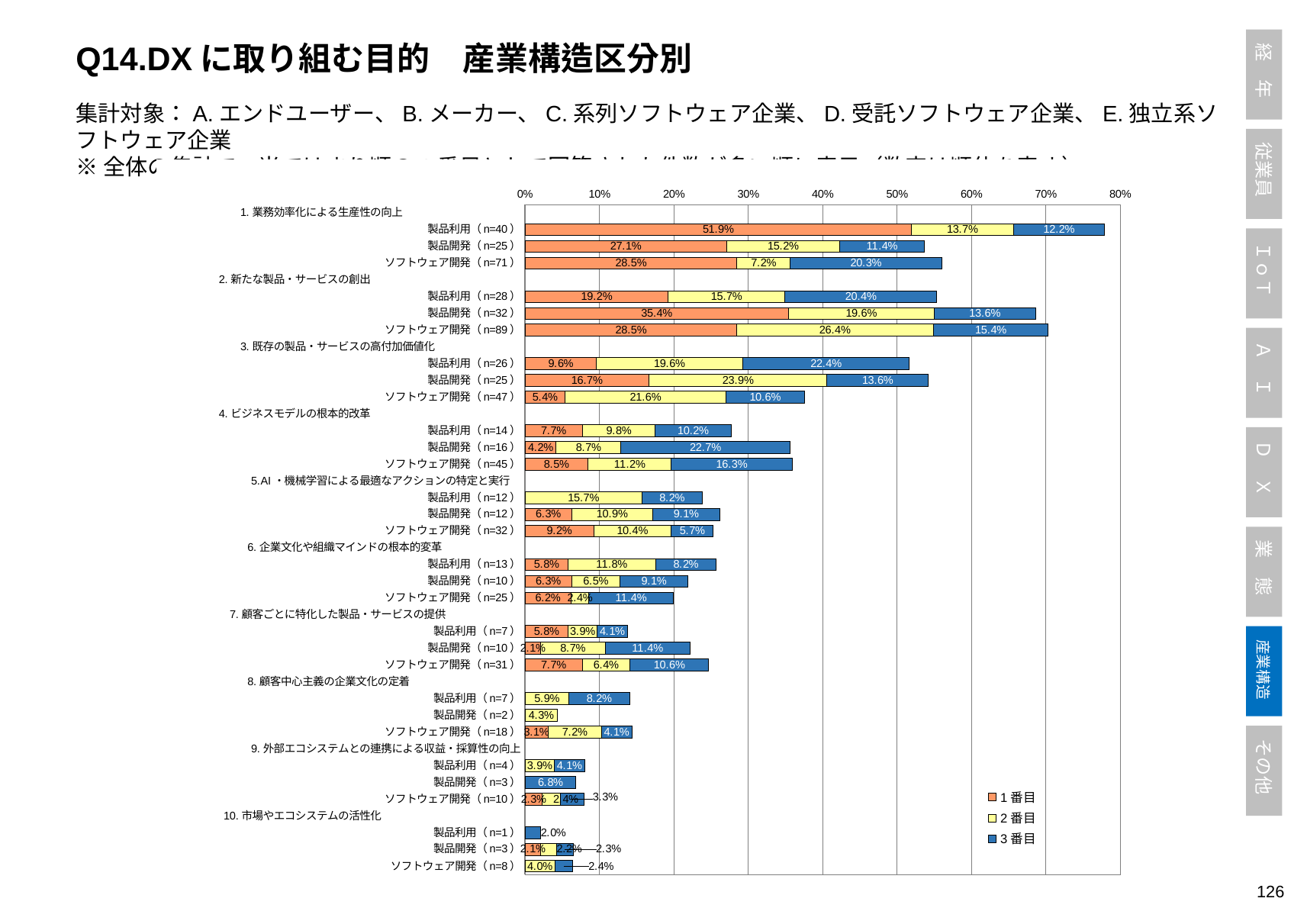

Q14.DXに取り組む目的　産業構造区分別
集計対象：A.エンドユーザー、B.メーカー、C.系列ソフトウェア企業、D.受託ソフトウェア企業、E.独立系ソフトウェア企業
※全体の集計で、当てはまり順の1番目として回答された件数が多い順に表示（数字は順位を表す）

### Chart

| Category | 1番目 | 2番目 | 3番目 |
|---|---|---|---|
| 1.業務効率化による生産性の向上　　　　　　　　　　　 | None | None | None |
| 製品利用（n=40） | 0.5192307692307693 | 0.13725490196078433 | 0.12244897959183673 |
| 製品開発（n=25） | 0.2708333333333333 | 0.15217391304347827 | 0.11363636363636363 |
| ソフトウェア開発（n=71） | 0.2846153846153846 | 0.072 | 0.2032520325203252 |
| 2.新たな製品・サービスの創出　　　　　　　　　　　　　　 | None | None | None |
| 製品利用（n=28） | 0.19230769230769232 | 0.1568627450980392 | 0.20408163265306123 |
| 製品開発（n=32） | 0.3541666666666667 | 0.1956521739130435 | 0.13636363636363635 |
| ソフトウェア開発（n=89） | 0.2846153846153846 | 0.264 | 0.15447154471544716 |
| 3.既存の製品・サービスの高付加価値化　　　　　　　　 | None | None | None |
| 製品利用（n=26） | 0.09615384615384616 | 0.19607843137254902 | 0.22448979591836735 |
| 製品開発（n=25） | 0.16666666666666666 | 0.2391304347826087 | 0.13636363636363635 |
| ソフトウェア開発（n=47） | 0.05384615384615385 | 0.216 | 0.10569105691056911 |
| 4.ビジネスモデルの根本的改革　　　　　　　　　　　　　　 | None | None | None |
| 製品利用（n=14） | 0.07692307692307693 | 0.09803921568627451 | 0.10204081632653061 |
| 製品開発（n=16） | 0.041666666666666664 | 0.08695652173913043 | 0.22727272727272727 |
| ソフトウェア開発（n=45） | 0.08461538461538462 | 0.112 | 0.16260162601626016 |
| 5.AI・機械学習による最適なアクションの特定と実行　 | None | None | None |
| 製品利用（n=12） | 0.0 | 0.1568627450980392 | 0.08163265306122448 |
| 製品開発（n=12） | 0.0625 | 0.10869565217391304 | 0.09090909090909091 |
| ソフトウェア開発（n=32） | 0.09230769230769231 | 0.104 | 0.056910569105691054 |
| 6.企業文化や組織マインドの根本的変革　　　　　　　  | None | None | None |
| 製品利用（n=13） | 0.057692307692307696 | 0.11764705882352941 | 0.08163265306122448 |
| 製品開発（n=10） | 0.0625 | 0.06521739130434782 | 0.09090909090909091 |
| ソフトウェア開発（n=25） | 0.06153846153846154 | 0.024 | 0.11382113821138211 |
| 7.顧客ごとに特化した製品・サービスの提供　　　　　　　 | None | None | None |
| 製品利用（n=7） | 0.057692307692307696 | 0.0392156862745098 | 0.04081632653061224 |
| 製品開発（n=10） | 0.020833333333333332 | 0.08695652173913043 | 0.11363636363636363 |
| ソフトウェア開発（n=31） | 0.07692307692307693 | 0.064 | 0.10569105691056911 |
| 8.顧客中心主義の企業文化の定着　　　　　　　　　　  | None | None | None |
| 製品利用（n=7） | 0.0 | 0.058823529411764705 | 0.08163265306122448 |
| 製品開発（n=2） | 0.0 | 0.043478260869565216 | 0.0 |
| ソフトウェア開発（n=18） | 0.03076923076923077 | 0.072 | 0.04065040650406504 |
| 9.外部エコシステムとの連携による収益・採算性の向上 | None | None | None |
| 製品利用（n=4） | 0.0 | 0.0392156862745098 | 0.04081632653061224 |
| 製品開発（n=3） | 0.0 | 0.0 | 0.06818181818181818 |
| ソフトウェア開発（n=10） | 0.023076923076923078 | 0.024 | 0.032520325203252036 |
| 10.市場やエコシステムの活性化　　　　　　　　　　　　　 | None | None | None |
| 製品利用（n=1） | 0.0 | 0.0 | 0.02040816326530612 |
| 製品開発（n=3） | 0.020833333333333332 | 0.021739130434782608 | 0.022727272727272728 |
| ソフトウェア開発（n=8） | 0.0 | 0.04 | 0.024390243902439025 |
126